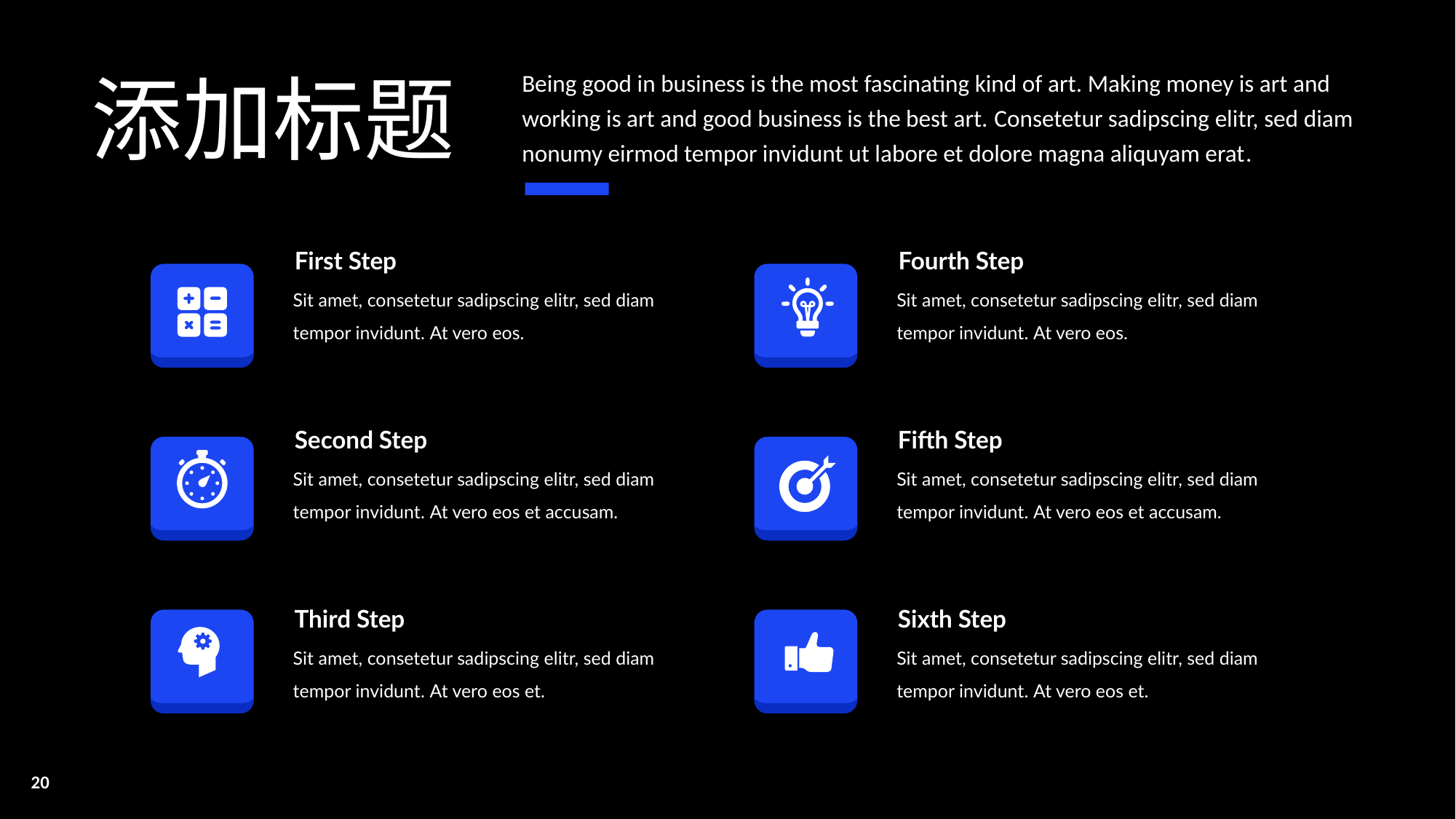

添加标题
Being good in business is the most fascinating kind of art. Making money is art and working is art and good business is the best art. Consetetur sadipscing elitr, sed diam nonumy eirmod tempor invidunt ut labore et dolore magna aliquyam erat.

First Step
Fourth Step

Sit amet, consetetur sadipscing elitr, sed diam tempor invidunt. At vero eos.
Sit amet, consetetur sadipscing elitr, sed diam tempor invidunt. At vero eos.
Second Step
Fifth Step

Sit amet, consetetur sadipscing elitr, sed diam tempor invidunt. At vero eos et accusam.
Sit amet, consetetur sadipscing elitr, sed diam tempor invidunt. At vero eos et accusam.
Third Step
Sixth Step

Sit amet, consetetur sadipscing elitr, sed diam tempor invidunt. At vero eos et.
Sit amet, consetetur sadipscing elitr, sed diam tempor invidunt. At vero eos et.